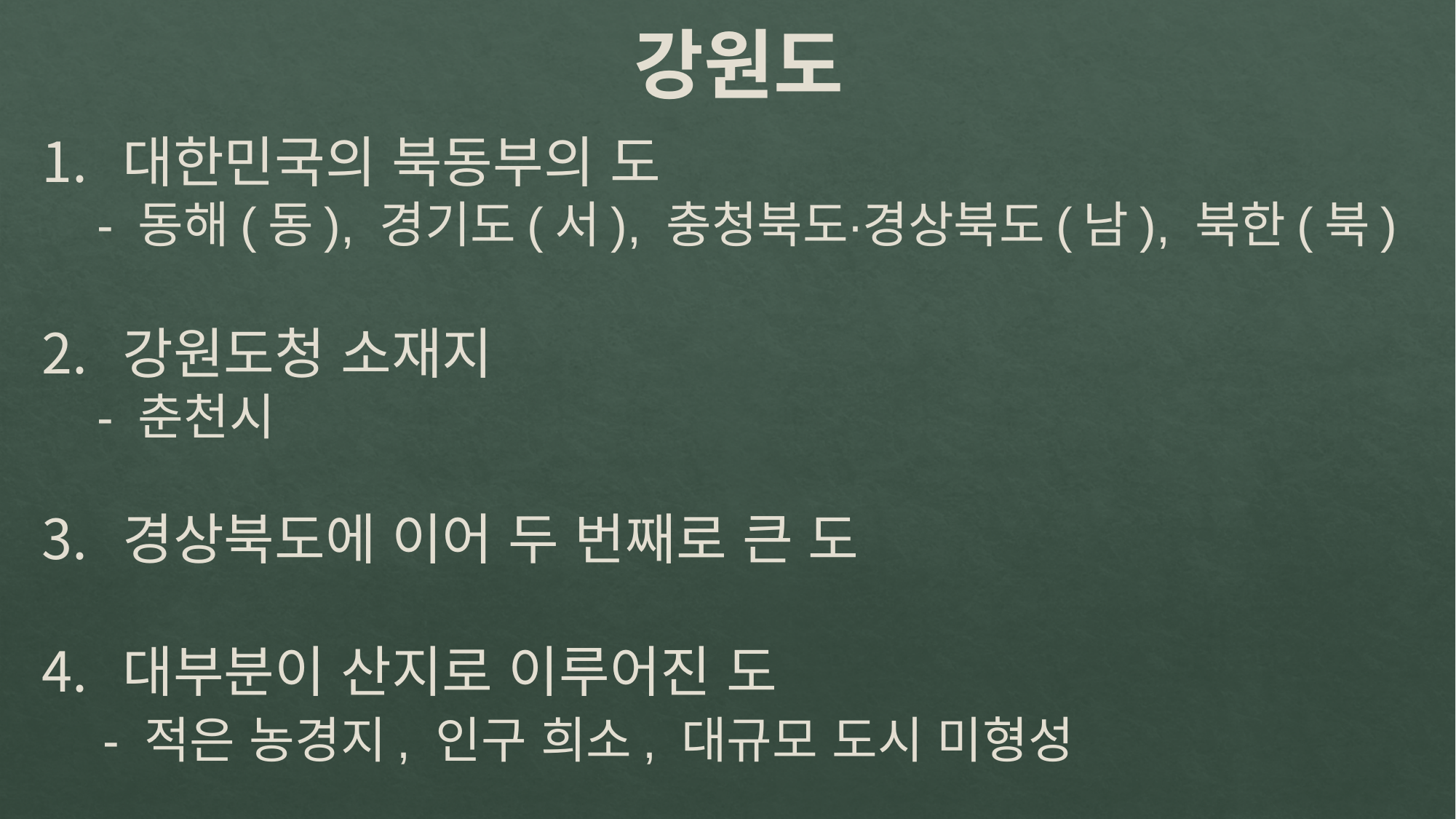

강원도
대한민국의 북동부의 도
    - 동해(동), 경기도(서), 충청북도∙경상북도(남), 북한(북)

강원도청 소재지
    - 춘천시

경상북도에 이어 두 번째로 큰 도

대부분이 산지로 이루어진 도
    - 적은 농경지, 인구 희소, 대규모 도시 미형성